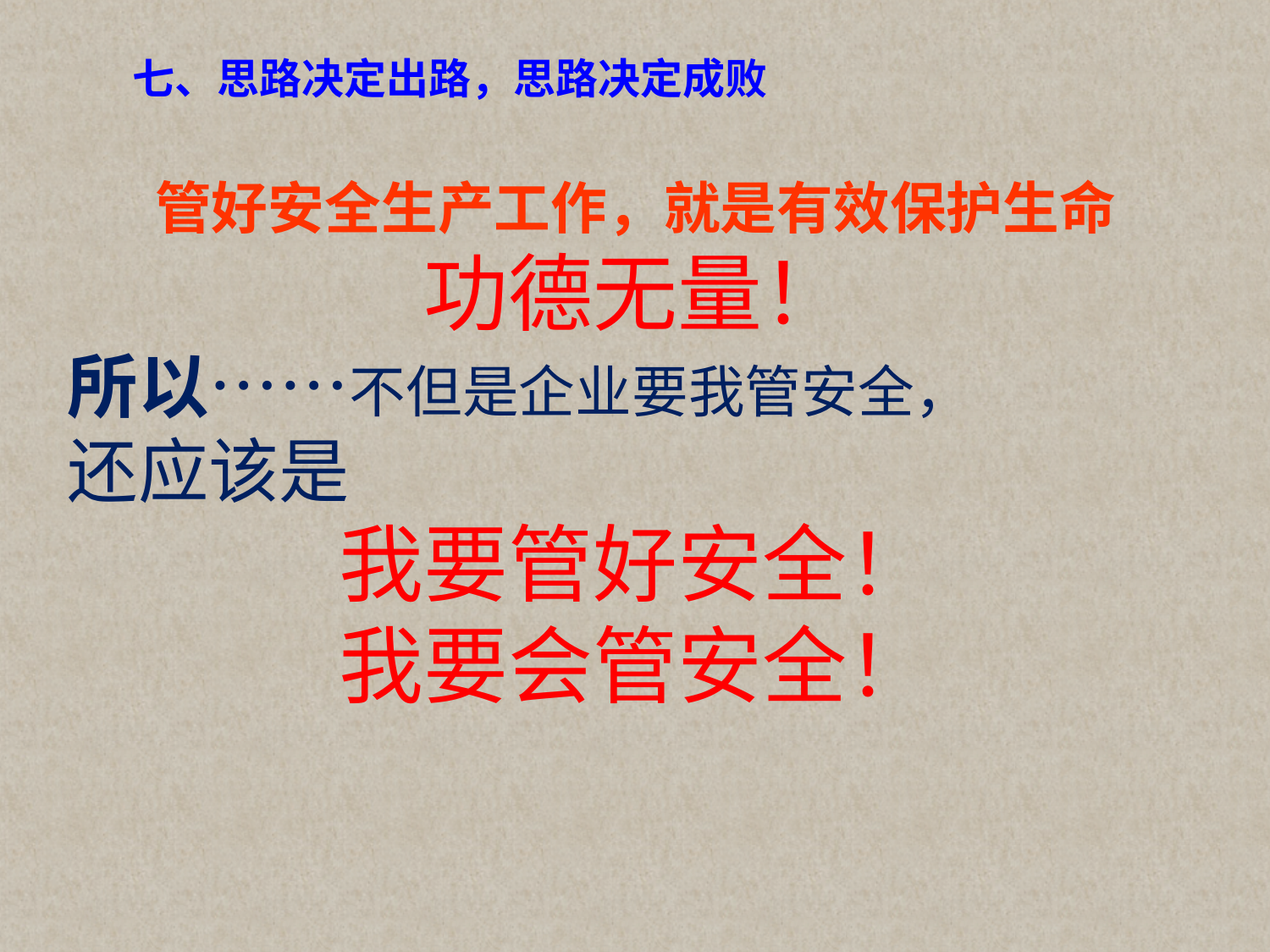

七、思路决定出路，思路决定成败
管好安全生产工作，就是有效保护生命
功德无量！
所以……不但是企业要我管安全，
还应该是
我要管好安全！
我要会管安全！